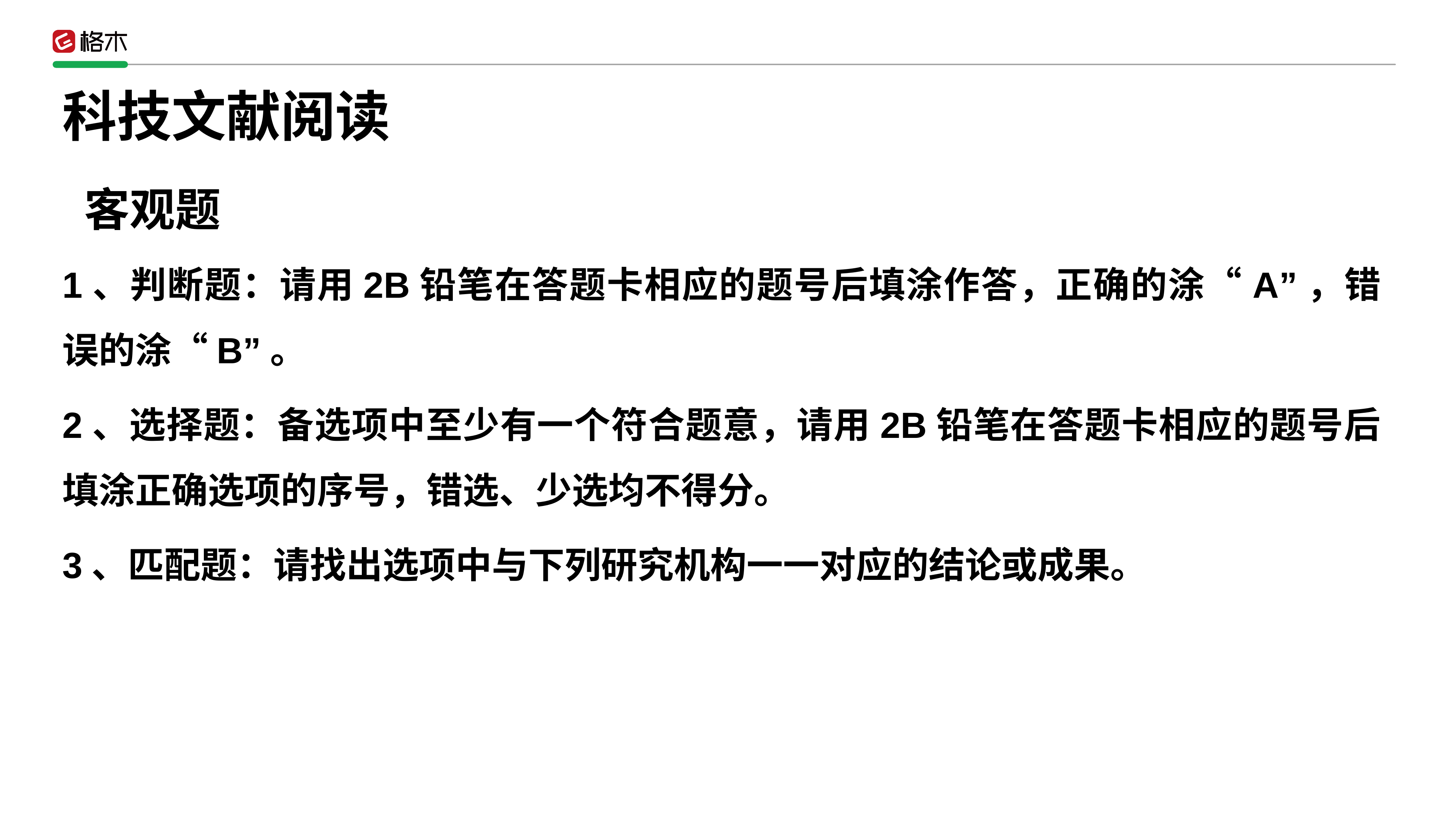

科技文献阅读
客观题
1、判断题：请用2B铅笔在答题卡相应的题号后填涂作答，正确的涂“A”，错误的涂“B”。
2、选择题：备选项中至少有一个符合题意，请用2B铅笔在答题卡相应的题号后填涂正确选项的序号，错选、少选均不得分。
3、匹配题：请找出选项中与下列研究机构一一对应的结论或成果。